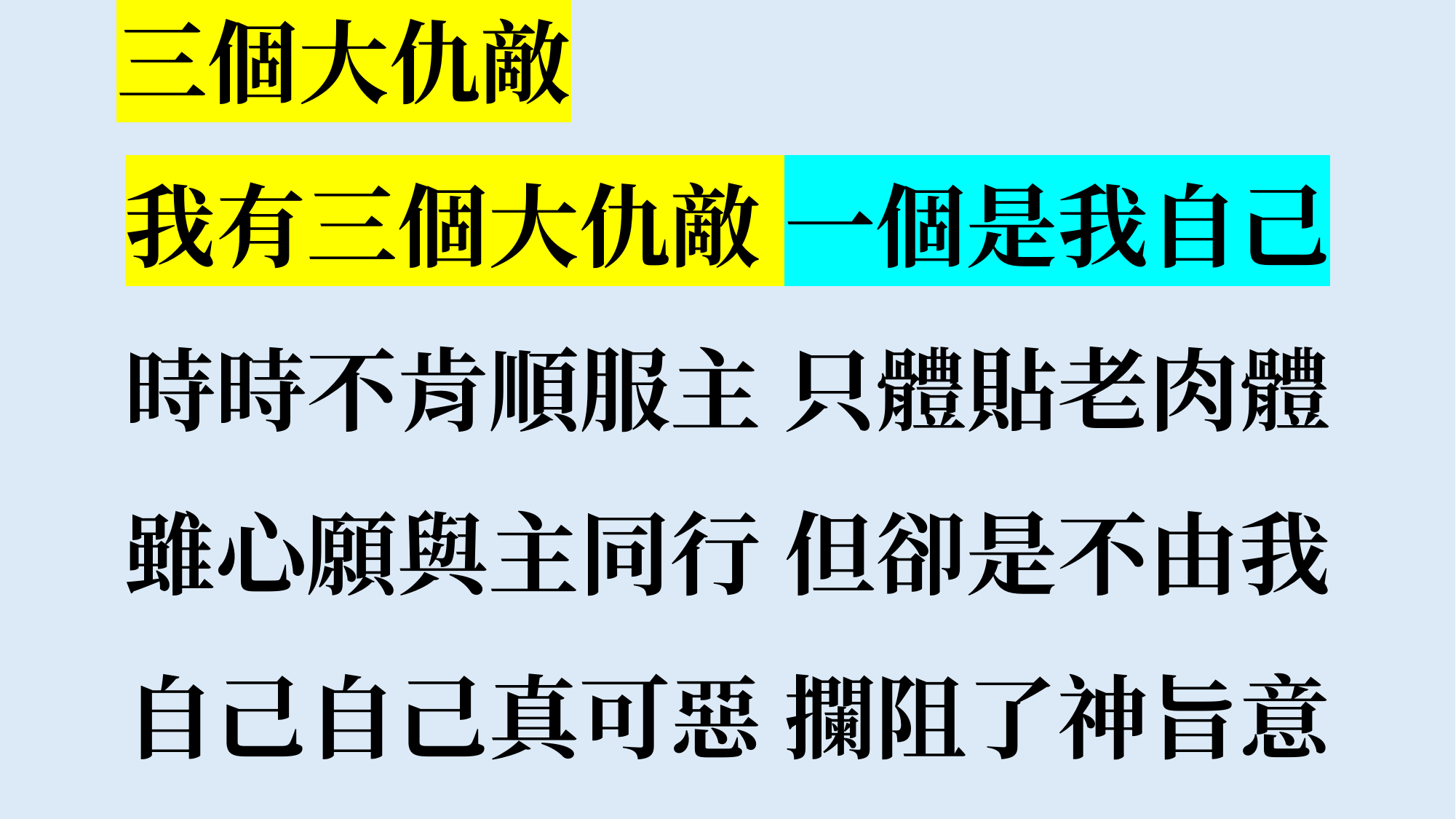

三個大仇敵
我有三個大仇敵 一個是我自己
時時不肯順服主 只體貼老肉體
雖心願與主同行 但卻是不由我
自己自己真可惡 攔阻了神旨意